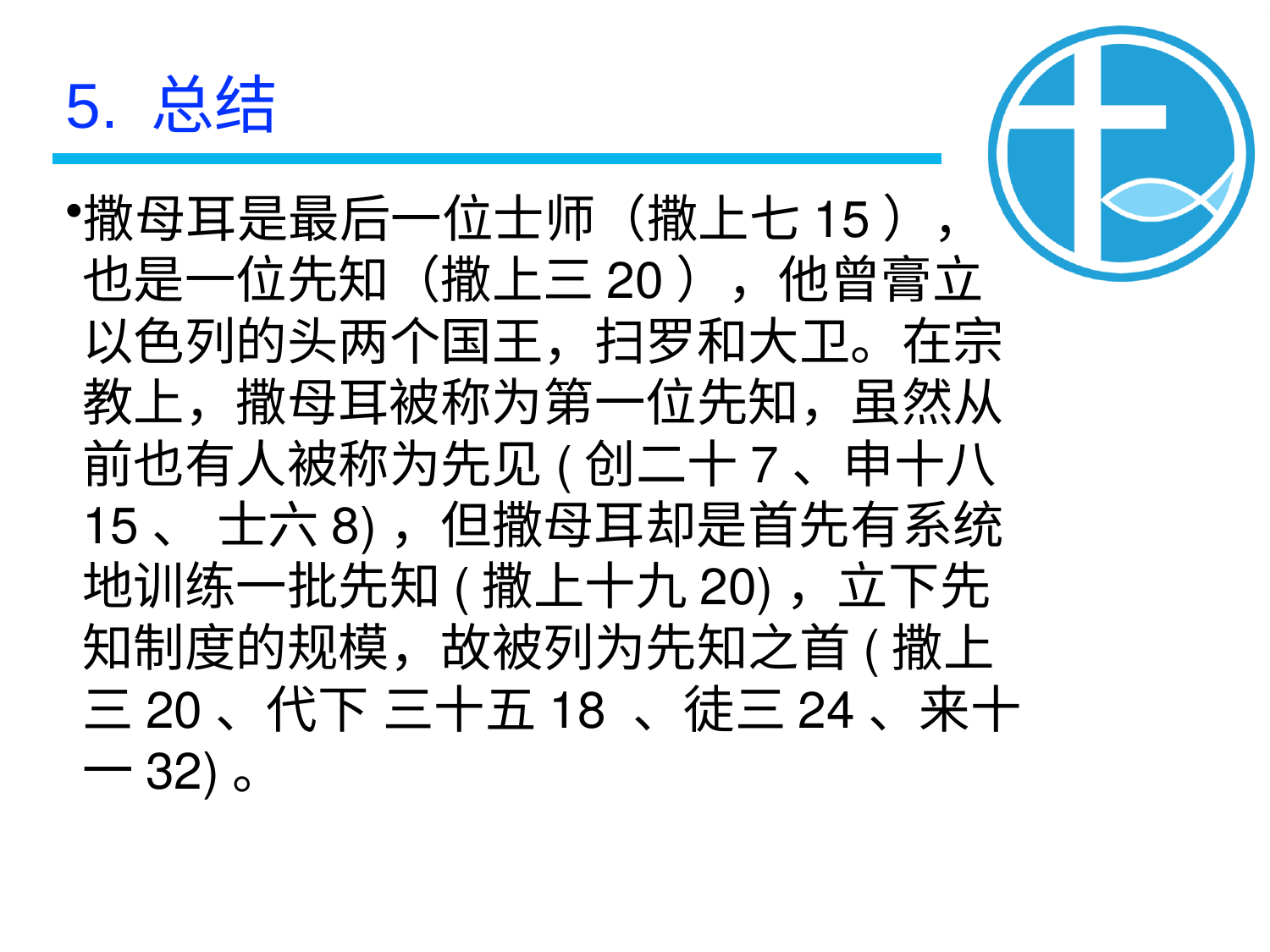

5. 总结
撒母耳是最后一位士师（撒上七15），也是一位先知（撒上三20），他曾膏立以色列的头两个国王，扫罗和大卫。在宗教上，撒母耳被称为第一位先知，虽然从前也有人被称为先见(创二十7、申十八15、 士六8)，但撒母耳却是首先有系统地训练一批先知(撒上十九20)，立下先知制度的规模，故被列为先知之首(撒上三20、代下 三十五18 、徒三24、来十一32)。